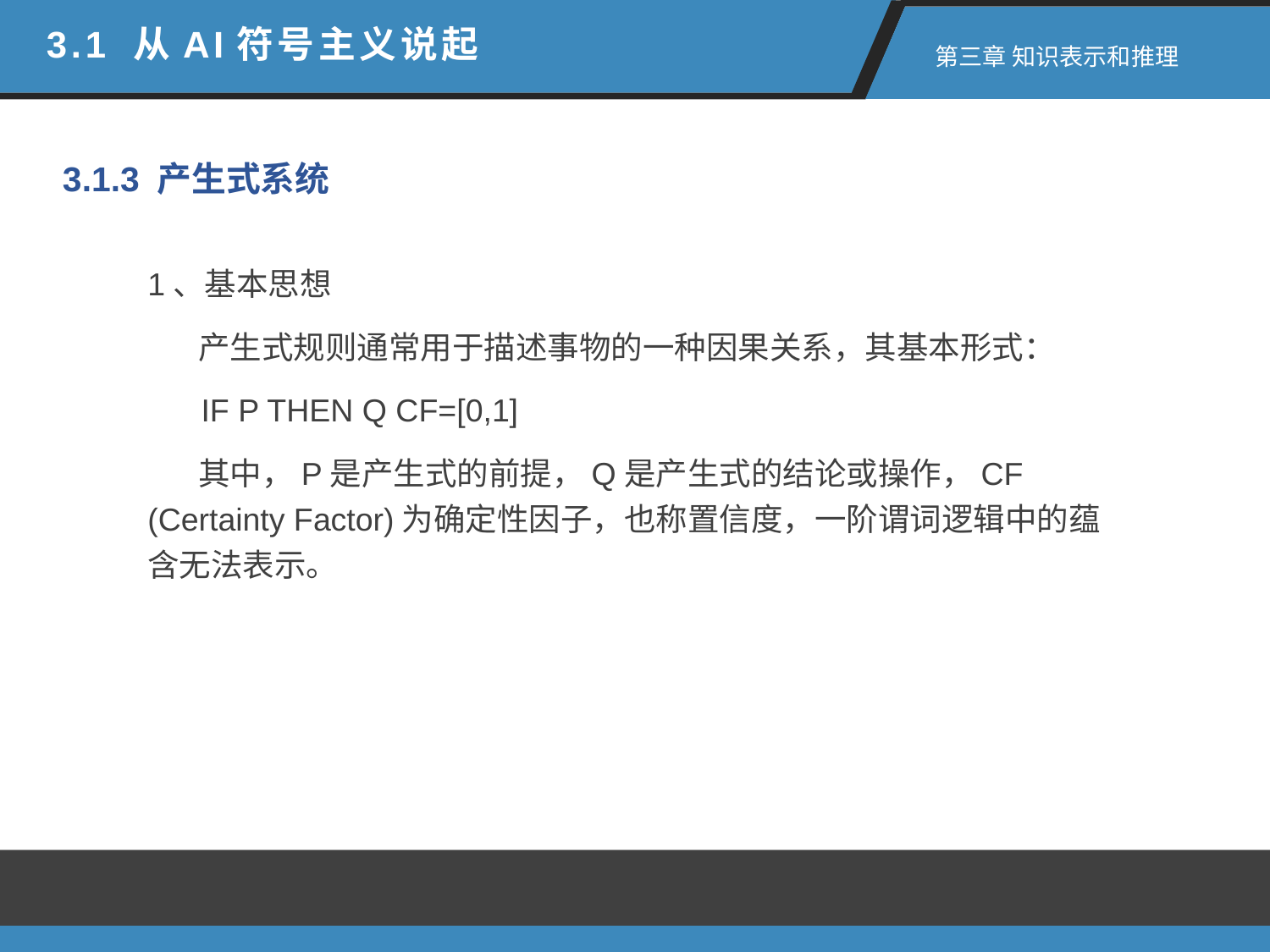

3.1 从AI符号主义说起
  第三章 知识表示和推理
3.1.3 产生式系统
1、基本思想
      产生式规则通常用于描述事物的一种因果关系，其基本形式：
      IF P THEN Q CF=[0,1]
      其中，P是产生式的前提，Q是产生式的结论或操作，CF (Certainty Factor)为确定性因子，也称置信度，一阶谓词逻辑中的蕴含无法表示。